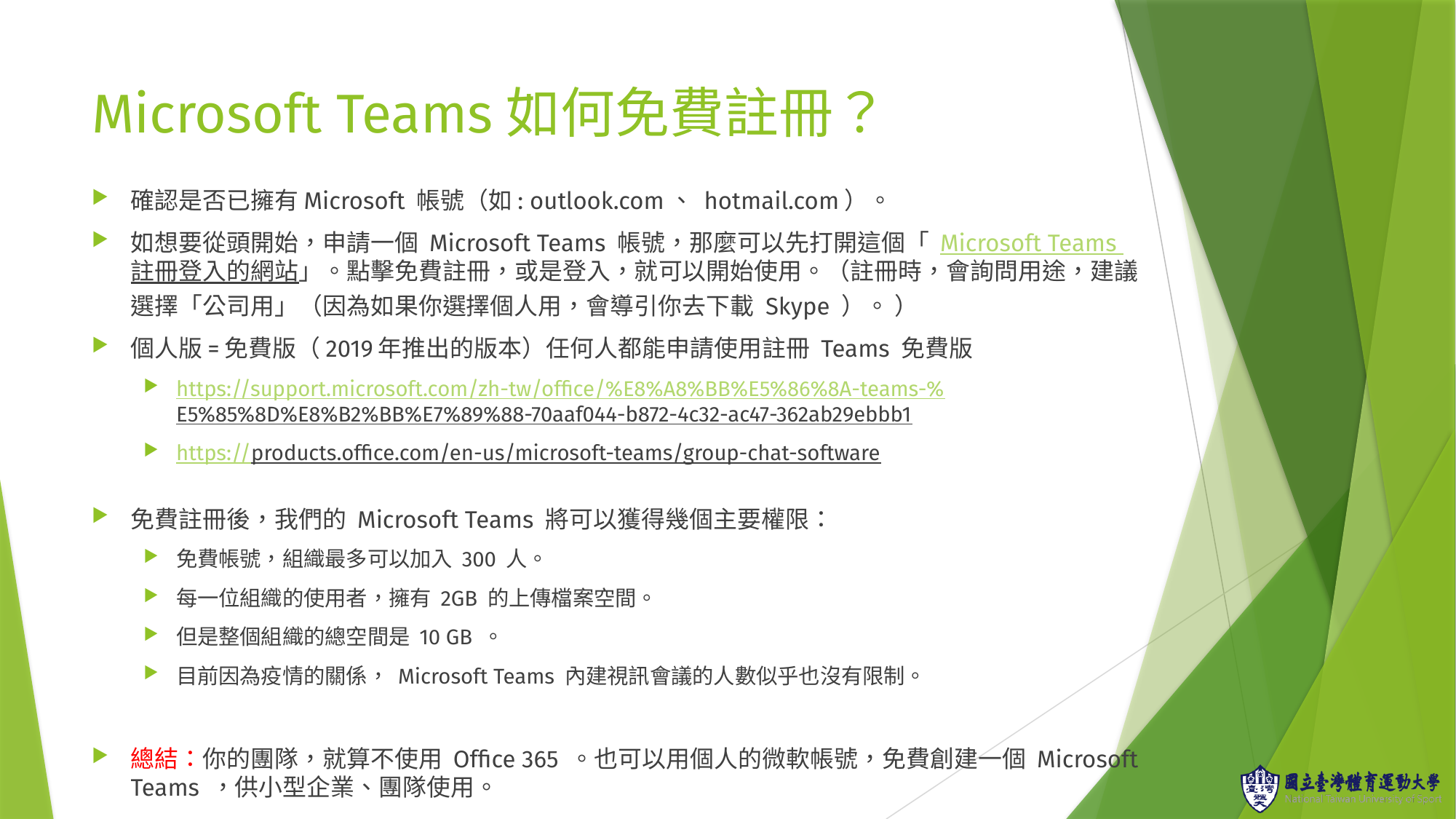

# Microsoft Teams如何免費註冊？
確認是否已擁有Microsoft 帳號（如: outlook.com、 hotmail.com）。
如想要從頭開始，申請一個 Microsoft Teams 帳號，那麼可以先打開這個「 Microsoft Teams 註冊登入的網站」。點擊免費註冊，或是登入，就可以開始使用。（註冊時，會詢問用途，建議選擇「公司用」（因為如果你選擇個人用，會導引你去下載 Skype ）。 ）
個人版=免費版（2019年推出的版本）任何人都能申請使用註冊 Teams 免費版
https://support.microsoft.com/zh-tw/office/%E8%A8%BB%E5%86%8A-teams-%E5%85%8D%E8%B2%BB%E7%89%88-70aaf044-b872-4c32-ac47-362ab29ebbb1
https://products.office.com/en-us/microsoft-teams/group-chat-software
免費註冊後，我們的 Microsoft Teams 將可以獲得幾個主要權限：
免費帳號，組織最多可以加入 300 人。
每一位組織的使用者，擁有 2GB 的上傳檔案空間。
但是整個組織的總空間是 10 GB 。
目前因為疫情的關係， Microsoft Teams 內建視訊會議的人數似乎也沒有限制。

總結：你的團隊，就算不使用 Office 365 。也可以用個人的微軟帳號，免費創建一個 Microsoft Teams ，供小型企業、團隊使用。